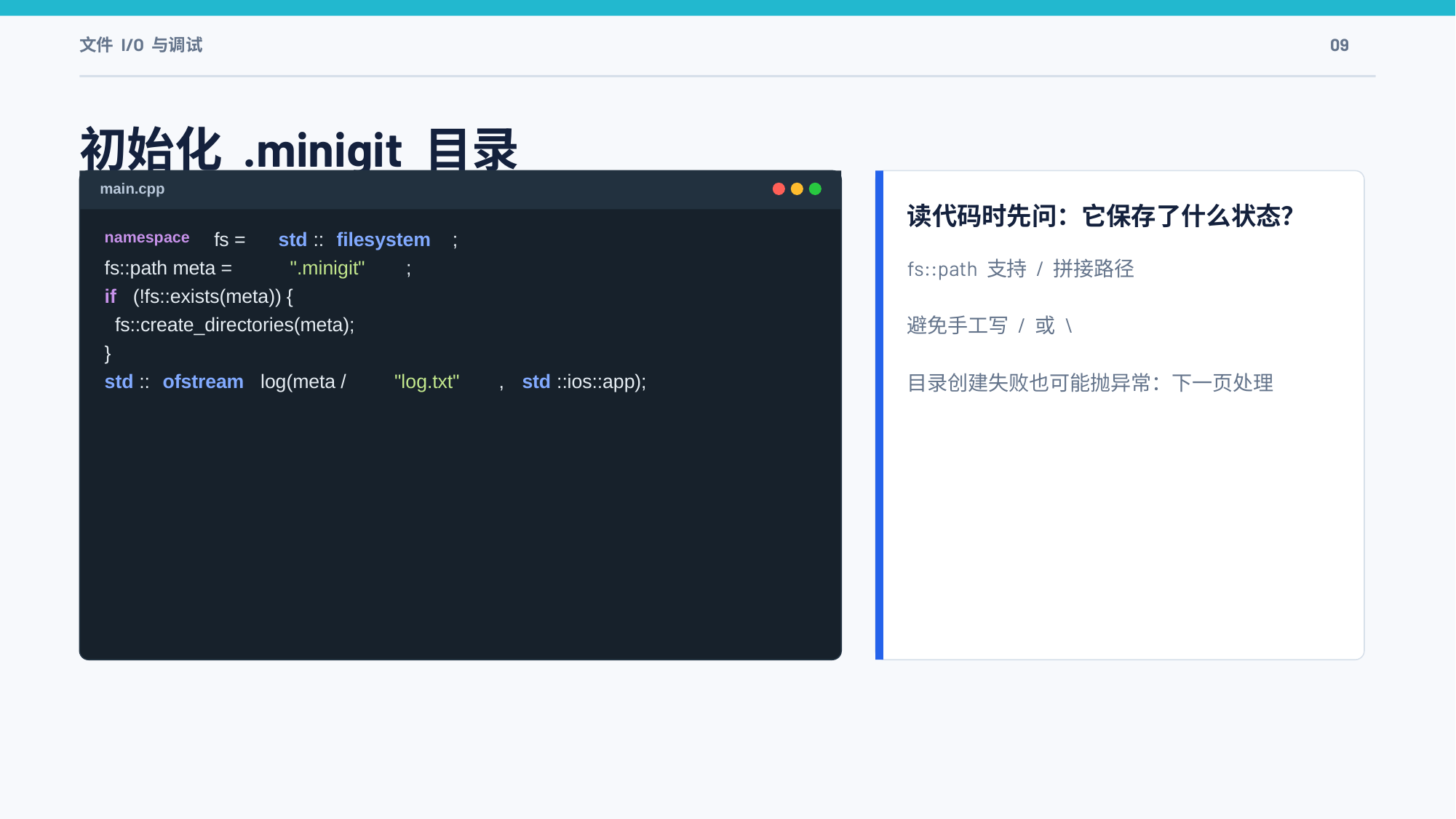

文件 I/O 与调试
09

初始化 .minigit 目录

main.cpp

读代码时先问：它保存了什么状态？
namespace
 fs =
std
::
filesystem
;
fs::path 支持 / 拼接路径

避免手工写 / 或 \

目录创建失败也可能抛异常：下一页处理
fs::path meta =
".minigit"
;
if
 (!fs::exists(meta)) {
  fs::create_directories(meta);
}
std
::
ofstream
 log(meta /
"log.txt"
,
std
::ios::app);